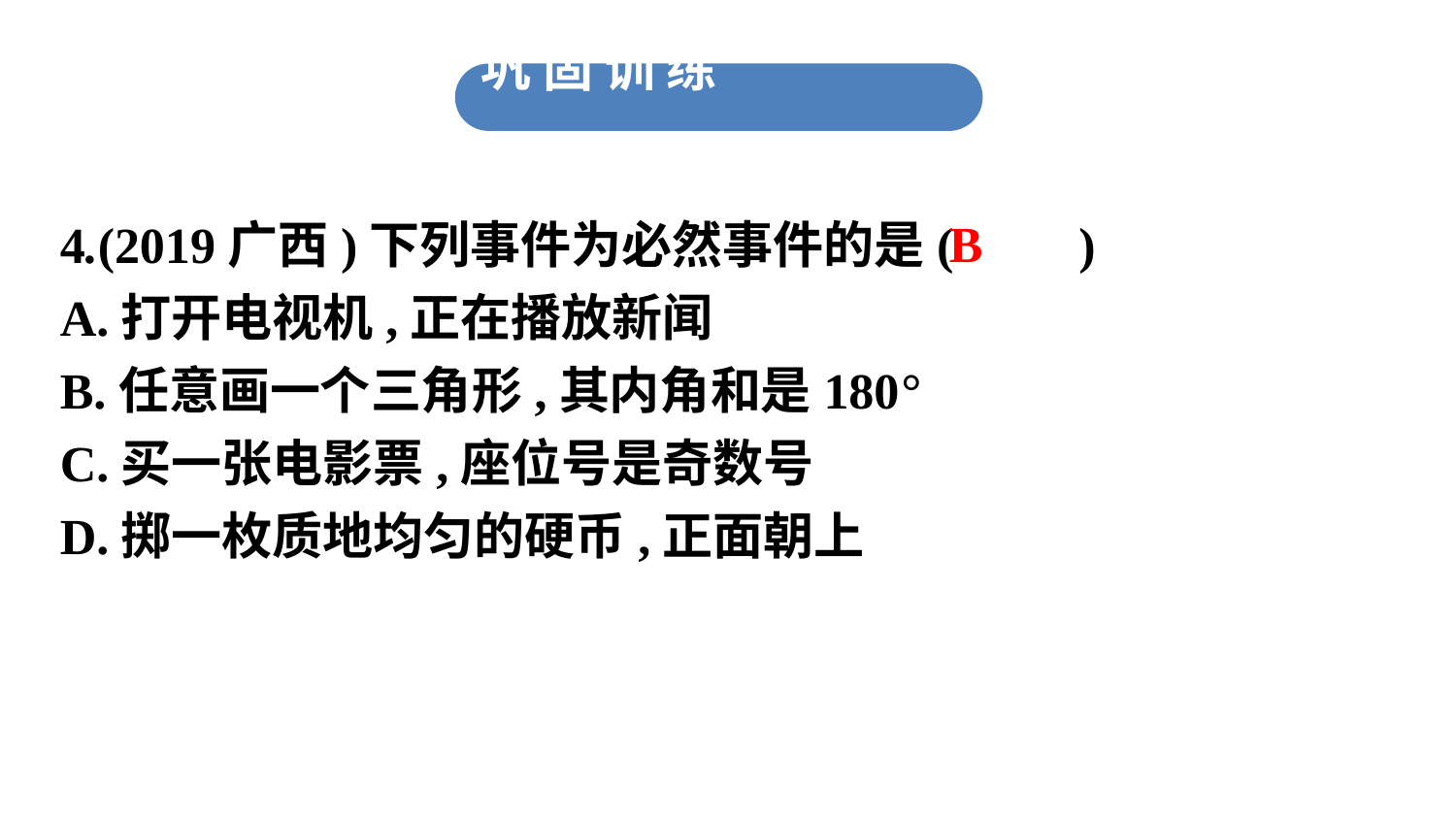

巩 固 训 练
4.(2019广西)下列事件为必然事件的是(　　)
A.打开电视机,正在播放新闻
B.任意画一个三角形,其内角和是180°
C.买一张电影票,座位号是奇数号
D.掷一枚质地均匀的硬币,正面朝上
B